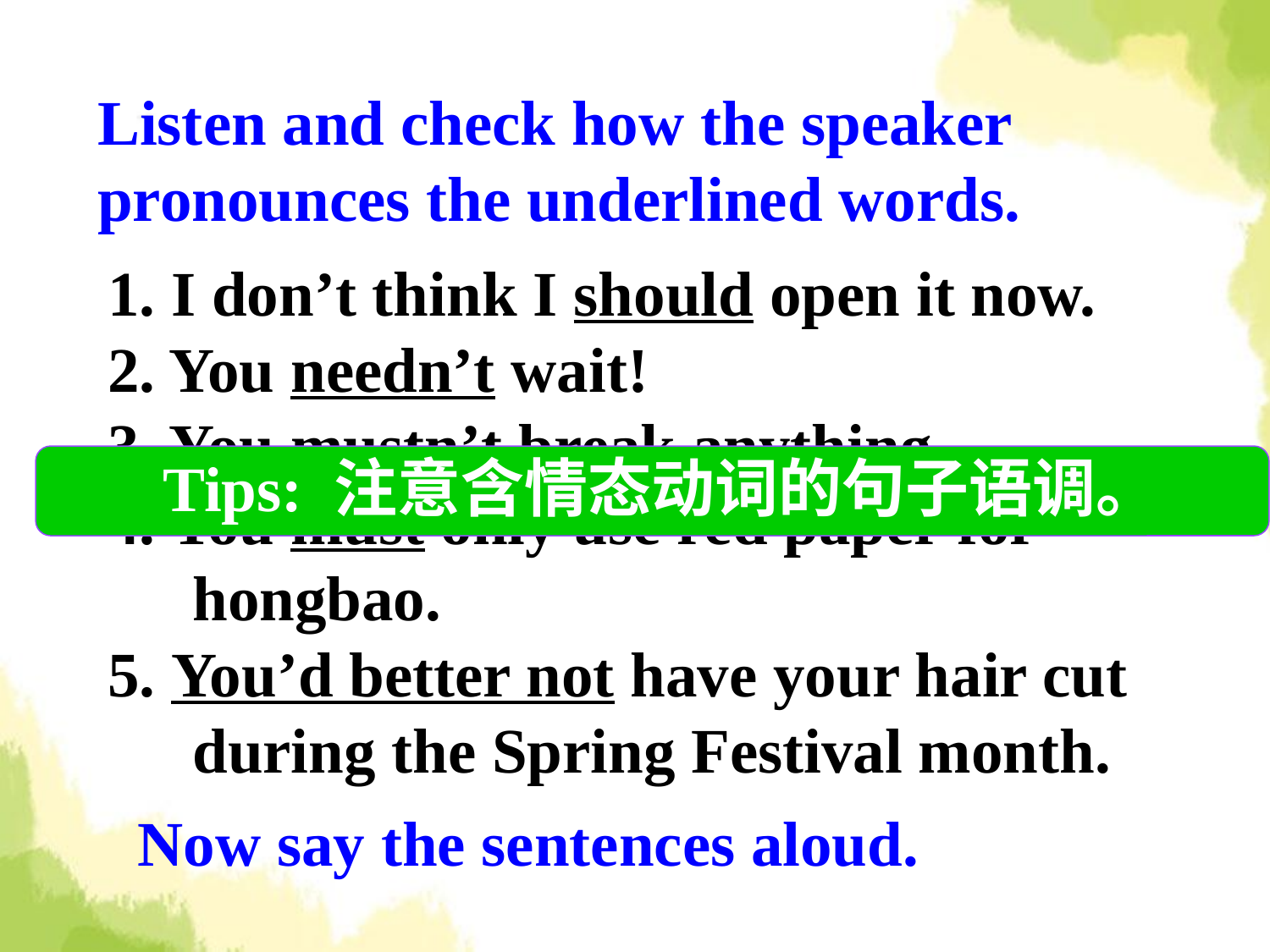

# Listen and check how the speaker pronounces the underlined words.
1. I don’t think I should open it now.
2. You needn’t wait!
3. You mustn’t break anything.
4. You must only use red paper for hongbao.
5. You’d better not have your hair cut during the Spring Festival month.
 Tips: 注意含情态动词的句子语调。
Now say the sentences aloud.